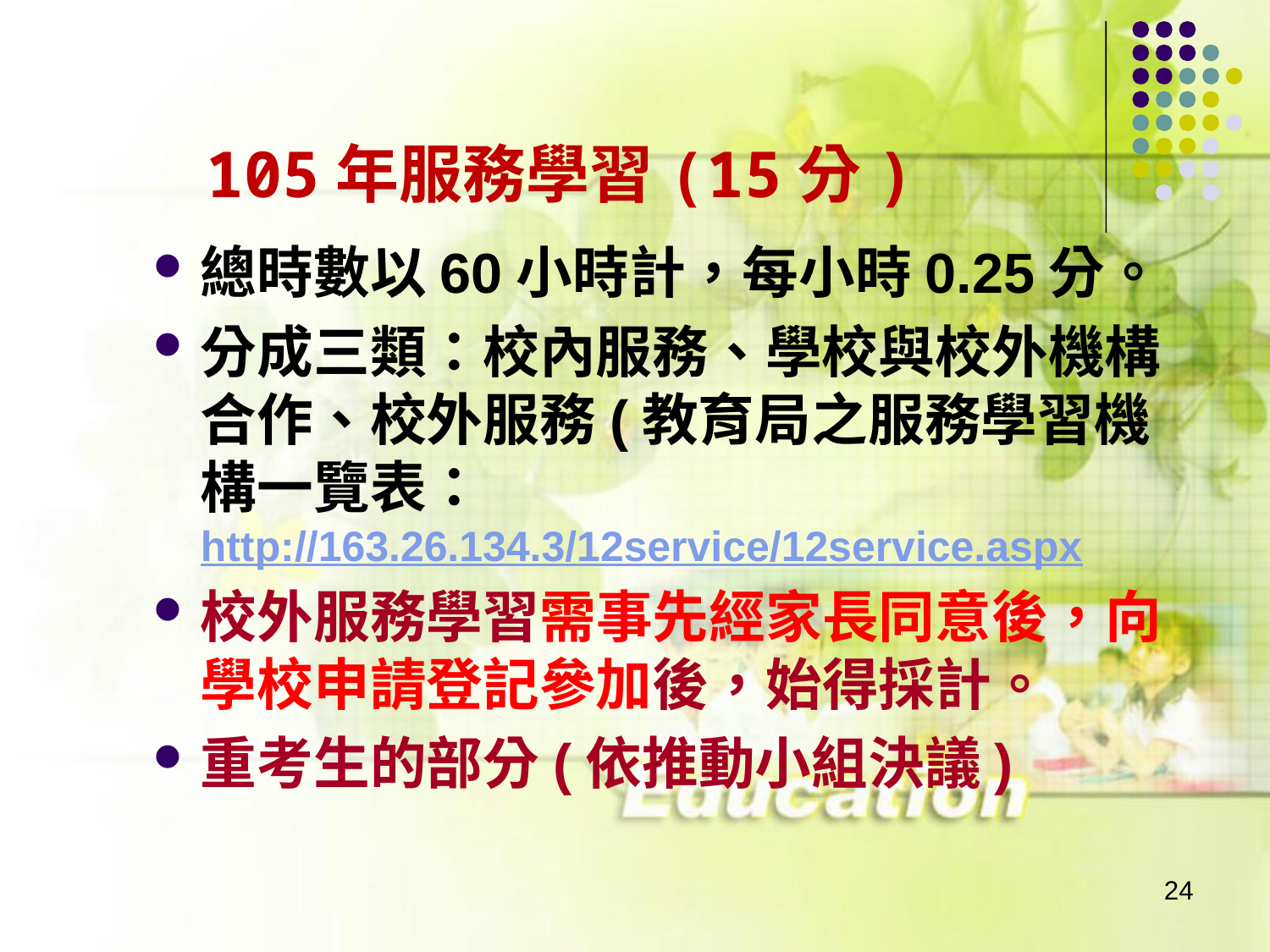

# 105年服務學習(15分)
總時數以60小時計，每小時0.25分。
分成三類：校內服務、學校與校外機構合作、校外服務(教育局之服務學習機構一覽表：http://163.26.134.3/12service/12service.aspx
校外服務學習需事先經家長同意後，向學校申請登記參加後，始得採計。
重考生的部分(依推動小組決議)
24